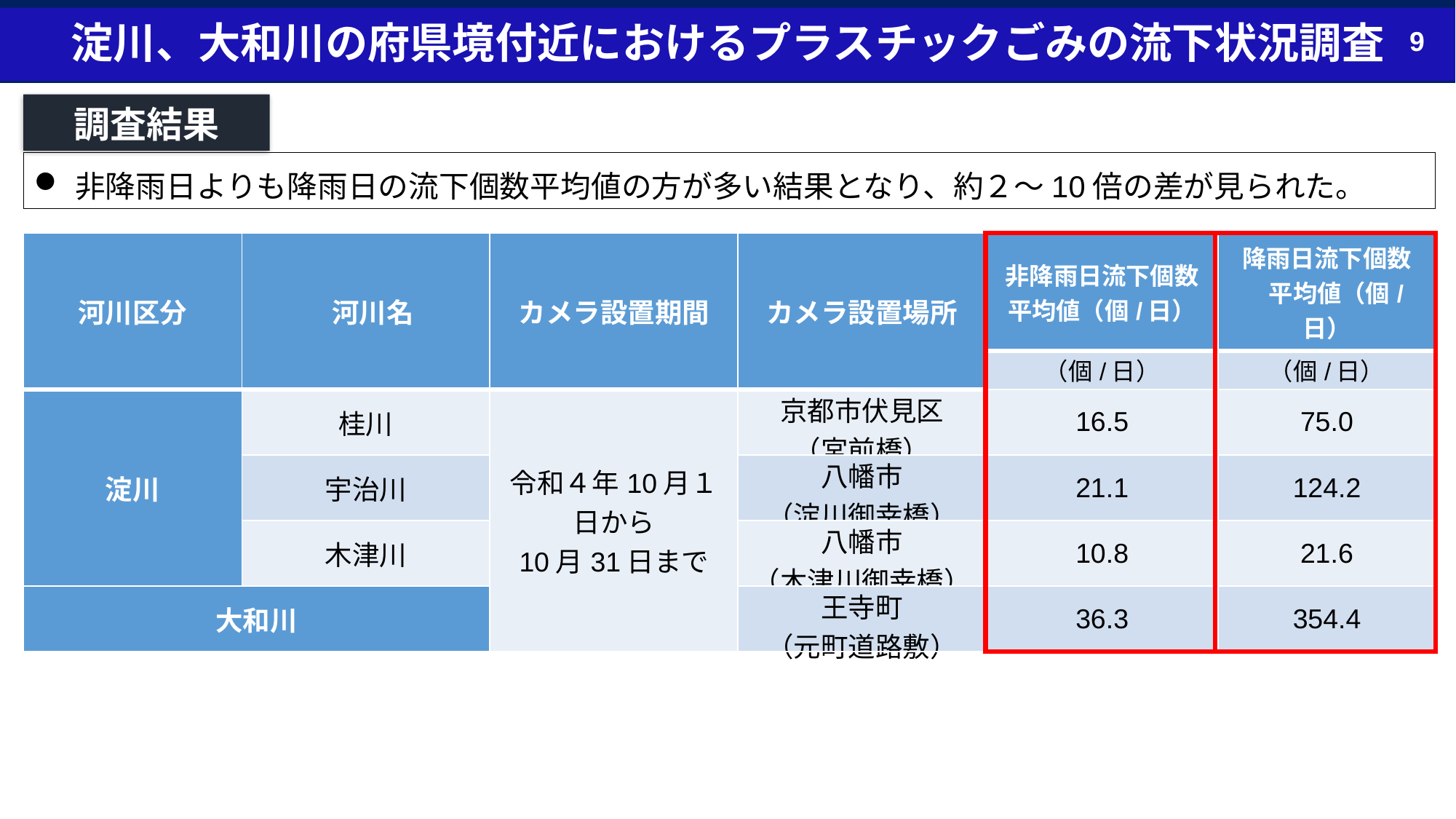

淀川、大和川の府県境付近におけるプラスチックごみの流下状況調査
9
調査結果
非降雨日よりも降雨日の流下個数平均値の方が多い結果となり、約２～10倍の差が見られた。
| 河川区分 | 河川名 | カメラ設置期間 | カメラ設置場所 | 非降雨日流下個数 平均値（個/日） | 降雨日流下個数 　平均値（個/日） |
| --- | --- | --- | --- | --- | --- |
|  |  |  |  | （個/日） | （個/日） |
| 淀川 | 桂川 | 令和４年10月１日から 10月31日まで | 京都市伏見区 （宮前橋） | 16.5 | 75.0 |
|  | 宇治川 |  | 八幡市 （淀川御幸橋） | 21.1 | 124.2 |
|  | 木津川 |  | 八幡市 （木津川御幸橋） | 10.8 | 21.6 |
| 大和川 |  |  | 王寺町 （元町道路敷） | 36.3 | 354.4 |